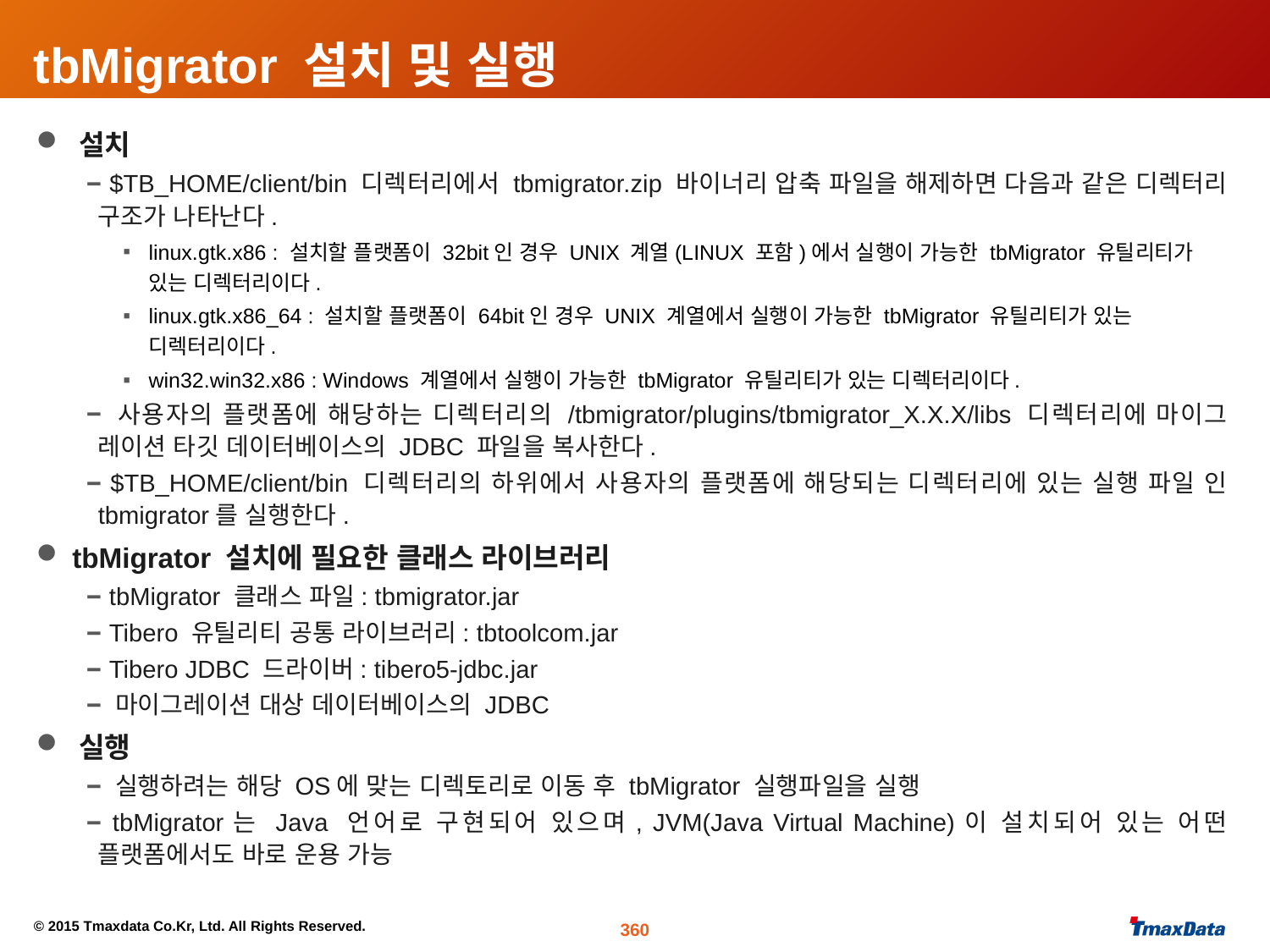

# tbMigrator 설치 및 실행
 설치
 $TB_HOME/client/bin 디렉터리에서 tbmigrator.zip 바이너리 압축 파일을 해제하면 다음과 같은 디렉터리 구조가 나타난다.
linux.gtk.x86 : 설치할 플랫폼이 32bit인 경우 UNIX 계열(LINUX 포함)에서 실행이 가능한 tbMigrator 유틸리티가 있는 디렉터리이다.
linux.gtk.x86_64 : 설치할 플랫폼이 64bit인 경우 UNIX 계열에서 실행이 가능한 tbMigrator 유틸리티가 있는 디렉터리이다.
win32.win32.x86 : Windows 계열에서 실행이 가능한 tbMigrator 유틸리티가 있는 디렉터리이다.
 사용자의 플랫폼에 해당하는 디렉터리의 /tbmigrator/plugins/tbmigrator_X.X.X/libs 디렉터리에 마이그 레이션 타깃 데이터베이스의 JDBC 파일을 복사한다.
 $TB_HOME/client/bin 디렉터리의 하위에서 사용자의 플랫폼에 해당되는 디렉터리에 있는 실행 파일 인 tbmigrator를 실행한다.
 tbMigrator 설치에 필요한 클래스 라이브러리
 tbMigrator 클래스 파일: tbmigrator.jar
 Tibero 유틸리티 공통 라이브러리: tbtoolcom.jar
 Tibero JDBC 드라이버: tibero5-jdbc.jar
 마이그레이션 대상 데이터베이스의 JDBC
 실행
 실행하려는 해당 OS에 맞는 디렉토리로 이동 후 tbMigrator 실행파일을 실행
 tbMigrator는 Java 언어로 구현되어 있으며, JVM(Java Virtual Machine)이 설치되어 있는 어떤 플랫폼에서도 바로 운용 가능